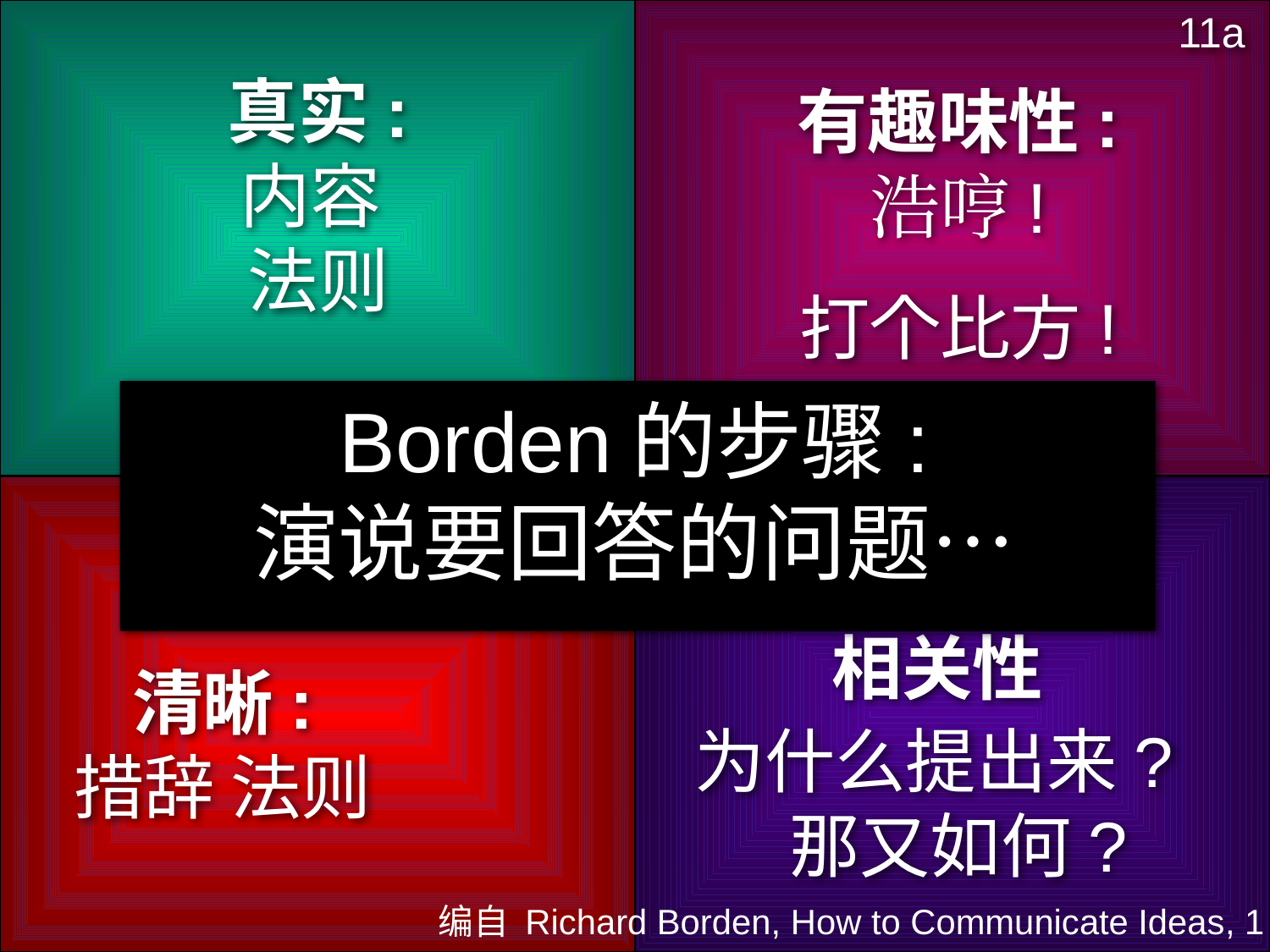

11a
真实:
内容
法则
有趣味性:
浩哼!
打个比方!
# Borden的步骤: 演说要回答的问题…

相关性
清晰:
措辞 法则
为什么提出来?
那又如何?
编自 Richard Borden, How to Communicate Ideas, 1